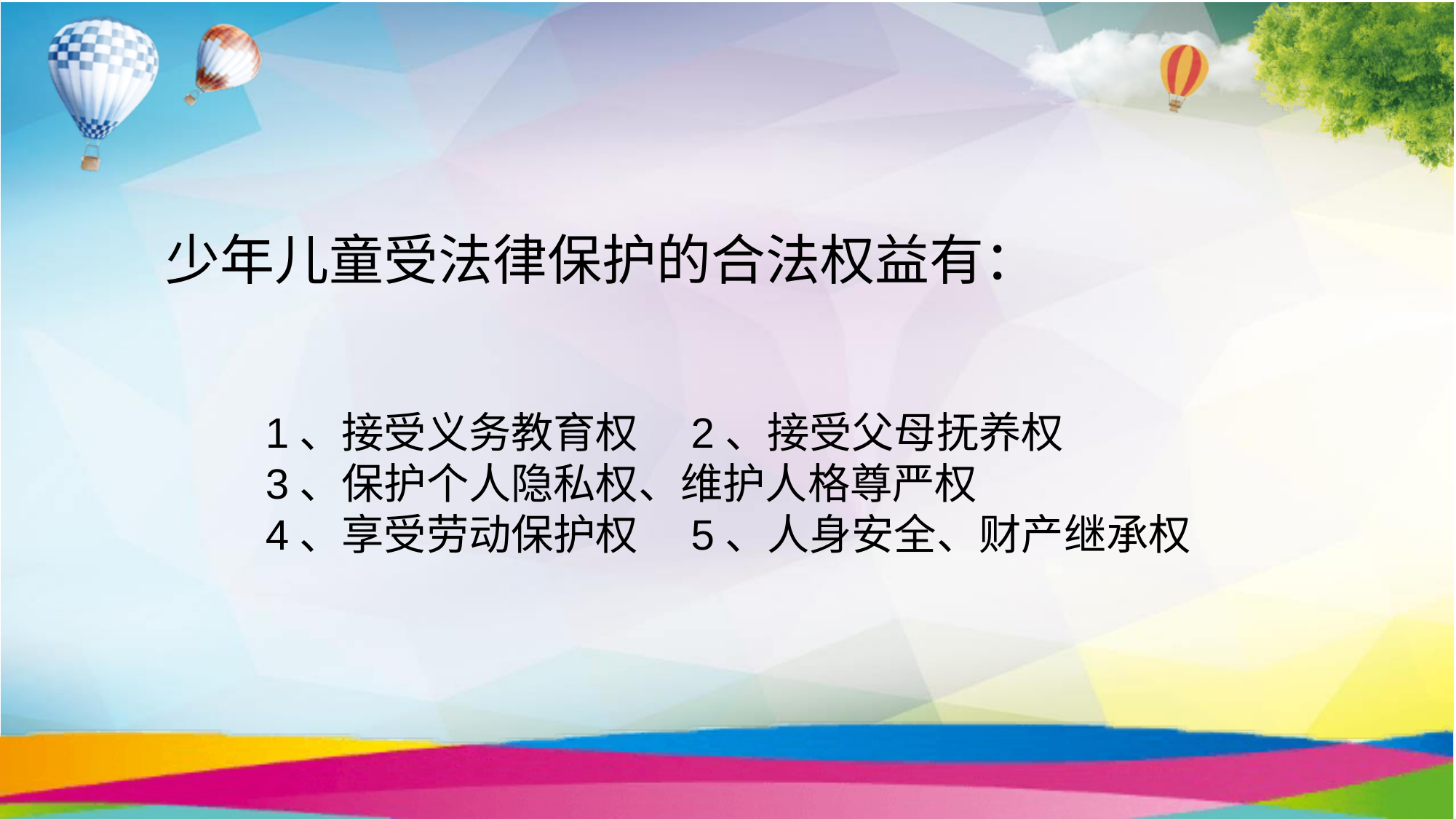

少年儿童受法律保护的合法权益有：
1、接受义务教育权　2、接受父母抚养权
3、保护个人隐私权、维护人格尊严权
4、享受劳动保护权　5、人身安全、财产继承权